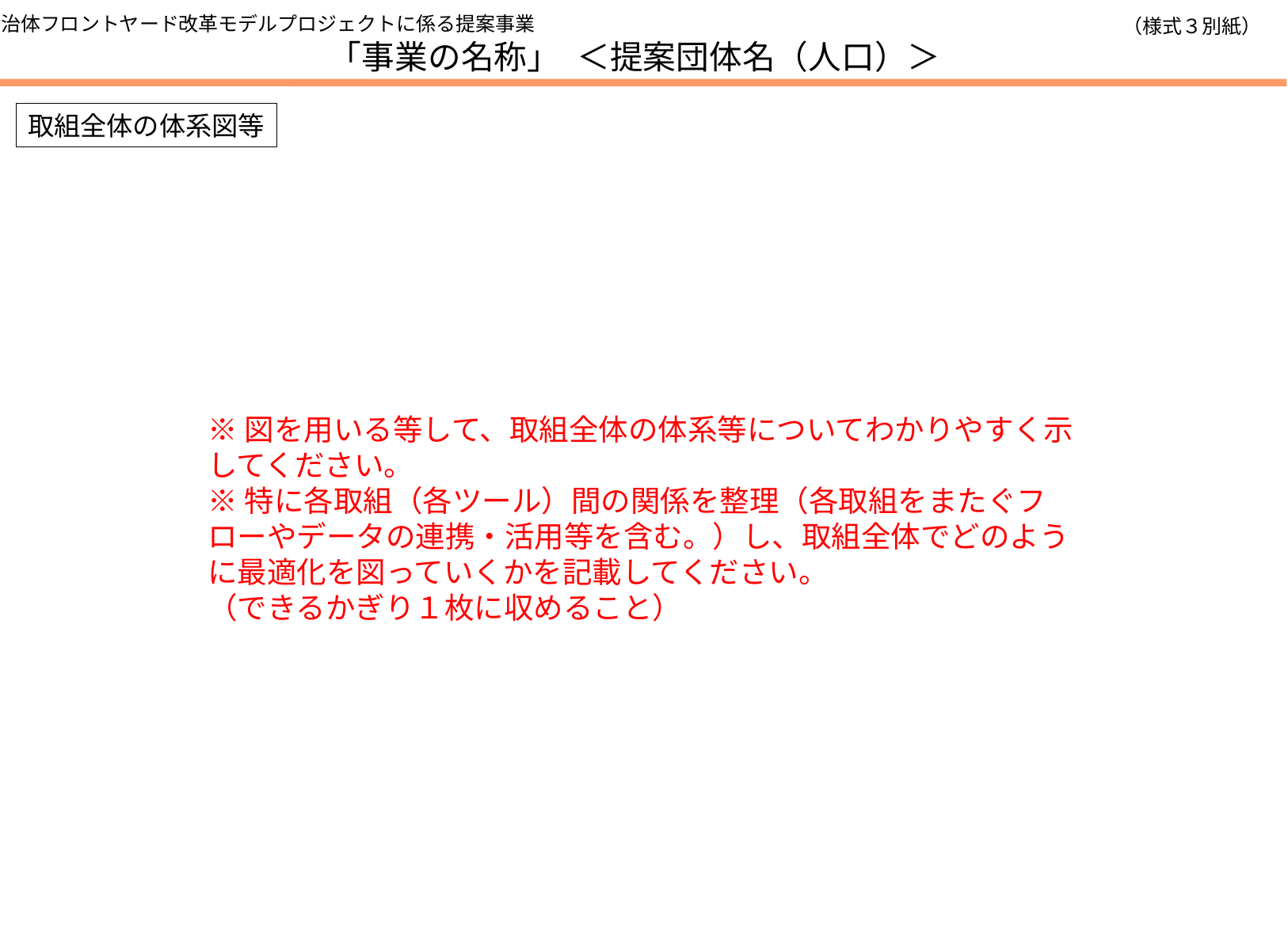

自治体フロントヤード改革モデルプロジェクトに係る提案事業
（様式３別紙）
｢事業の名称｣　＜提案団体名（人口）＞
取組全体の体系図等
※図を用いる等して、取組全体の体系等についてわかりやすく示してください。
※特に各取組（各ツール）間の関係を整理（各取組をまたぐフローやデータの連携・活用等を含む。）し、取組全体でどのように最適化を図っていくかを記載してください。​
（できるかぎり１枚に収めること）